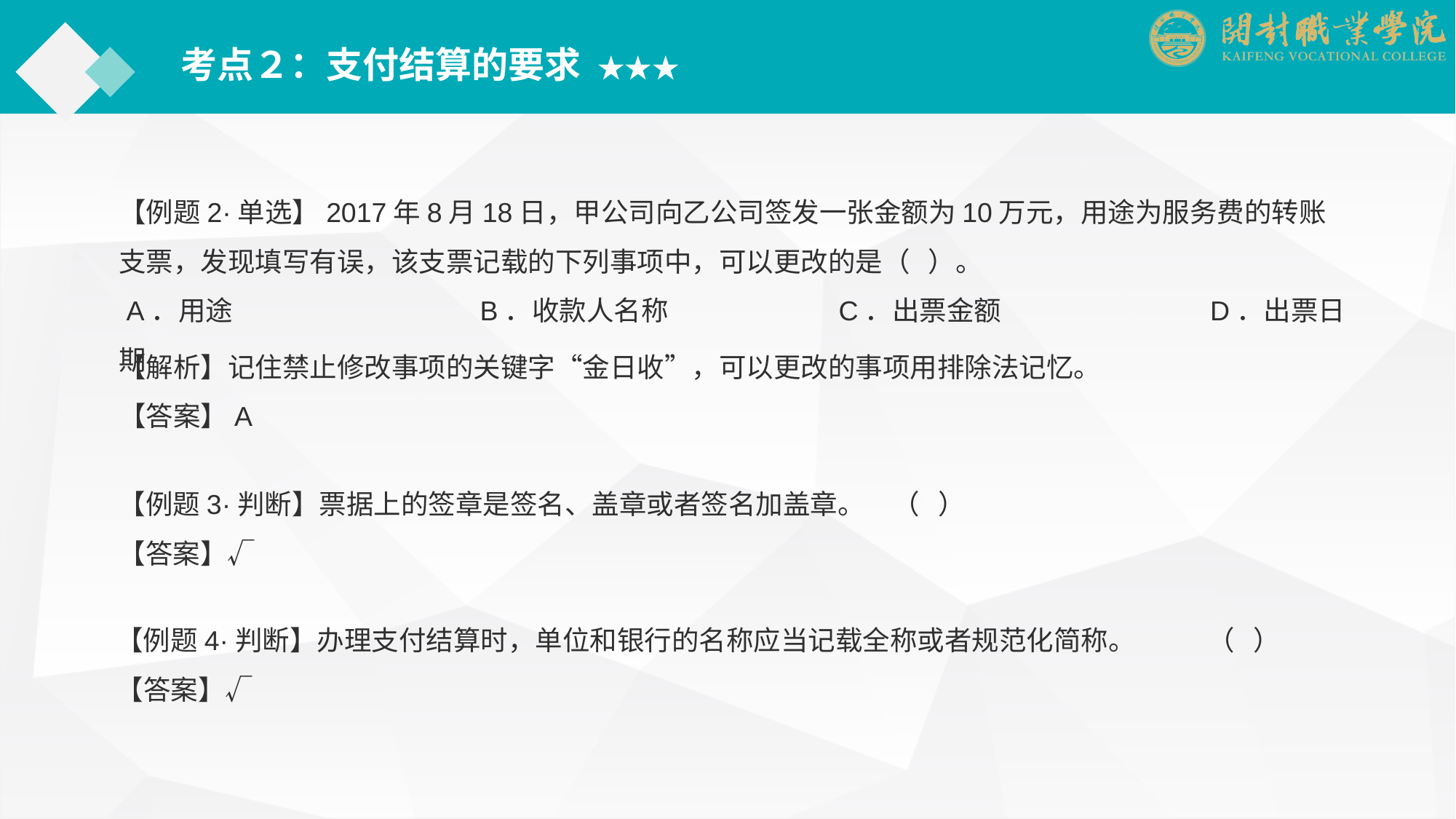

考点２：支付结算的要求  ★★★

【例题2·单选】2017年8月18日，甲公司向乙公司签发一张金额为10万元，用途为服务费的转账支票，发现填写有误，该支票记载的下列事项中，可以更改的是（   ）。
 A．用途	　　　　　B．收款人名称　　　　　　C．出票金额		D．出票日期
【解析】记住禁止修改事项的关键字“金日收”，可以更改的事项用排除法记忆。
【答案】A
【例题3·判断】票据上的签章是签名、盖章或者签名加盖章。　（   ）
【答案】√
【例题4·判断】办理支付结算时，单位和银行的名称应当记载全称或者规范化简称。	（   ）
【答案】√